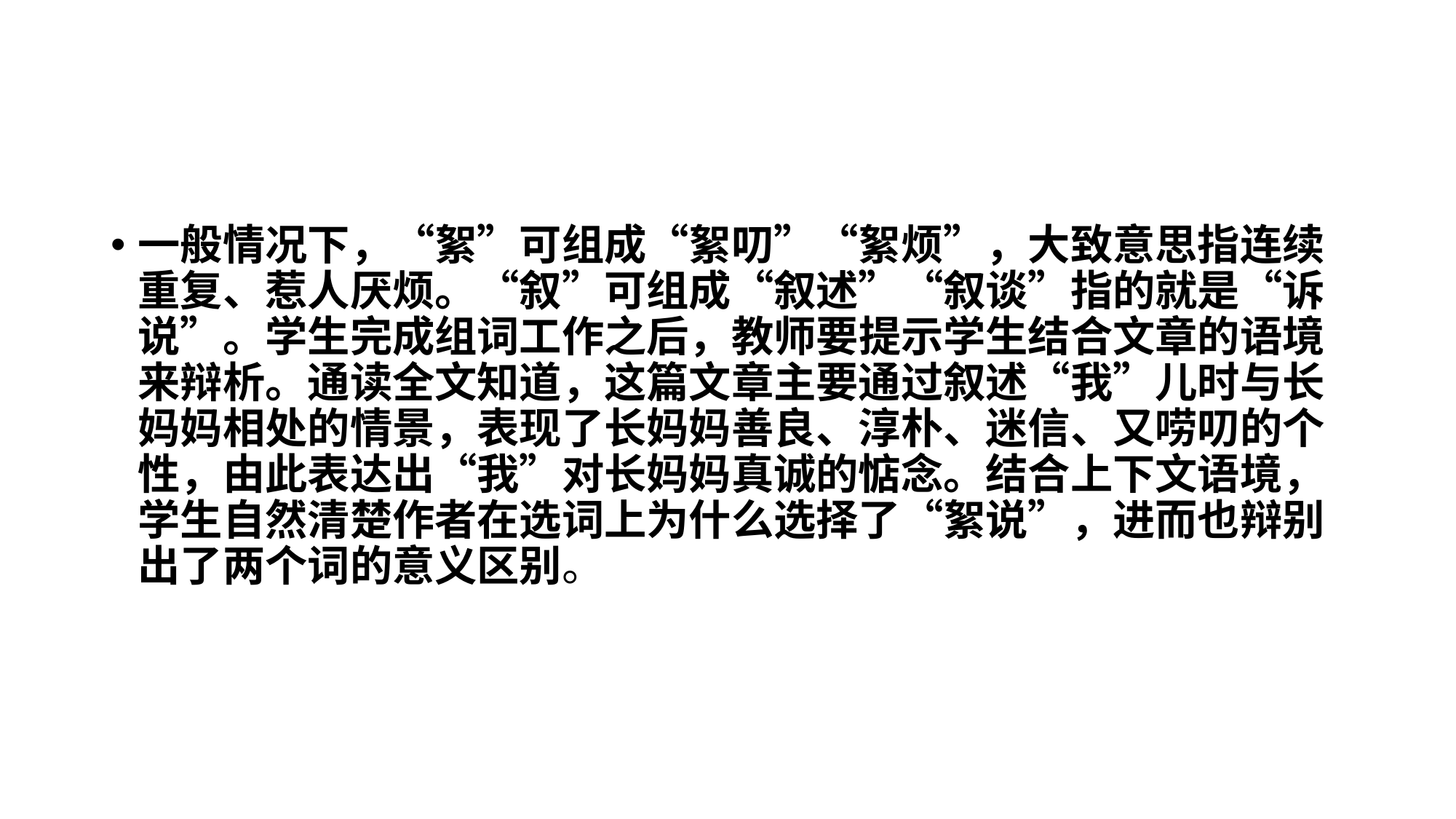

#
一般情况下，“絮”可组成“絮叨”“絮烦”，大致意思指连续重复、惹人厌烦。“叙”可组成“叙述”“叙谈”指的就是“诉说”。学生完成组词工作之后，教师要提示学生结合文章的语境来辩析。通读全文知道，这篇文章主要通过叙述“我”儿时与长妈妈相处的情景，表现了长妈妈善良、淳朴、迷信、又唠叨的个性，由此表达出“我”对长妈妈真诚的惦念。结合上下文语境，学生自然清楚作者在选词上为什么选择了“絮说”，进而也辩别出了两个词的意义区别。